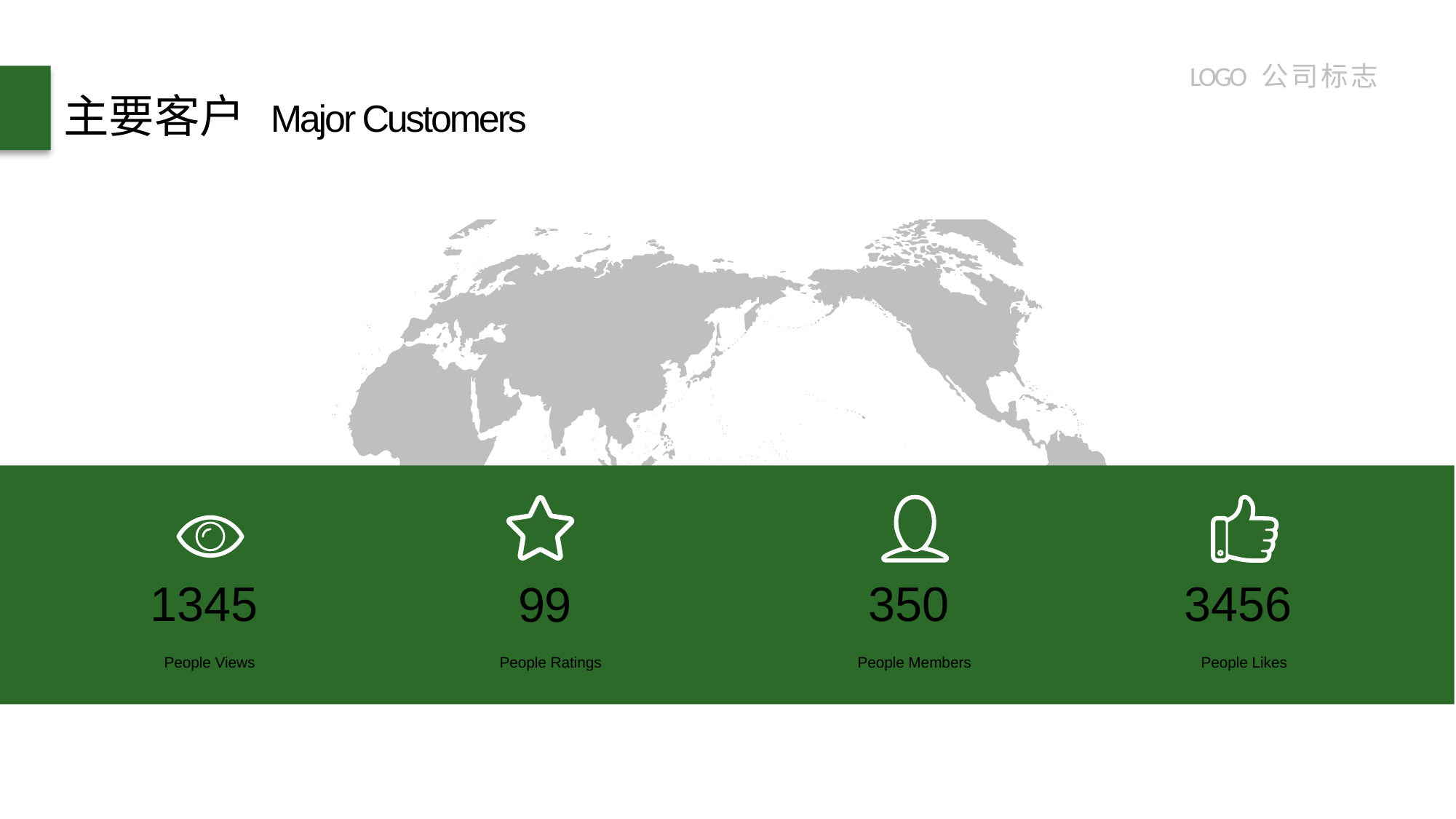

LOGO  公 司 标 志

主要客户
Major Customers

350
People Members

3456
People Likes

99
People Ratings

1345
People Views